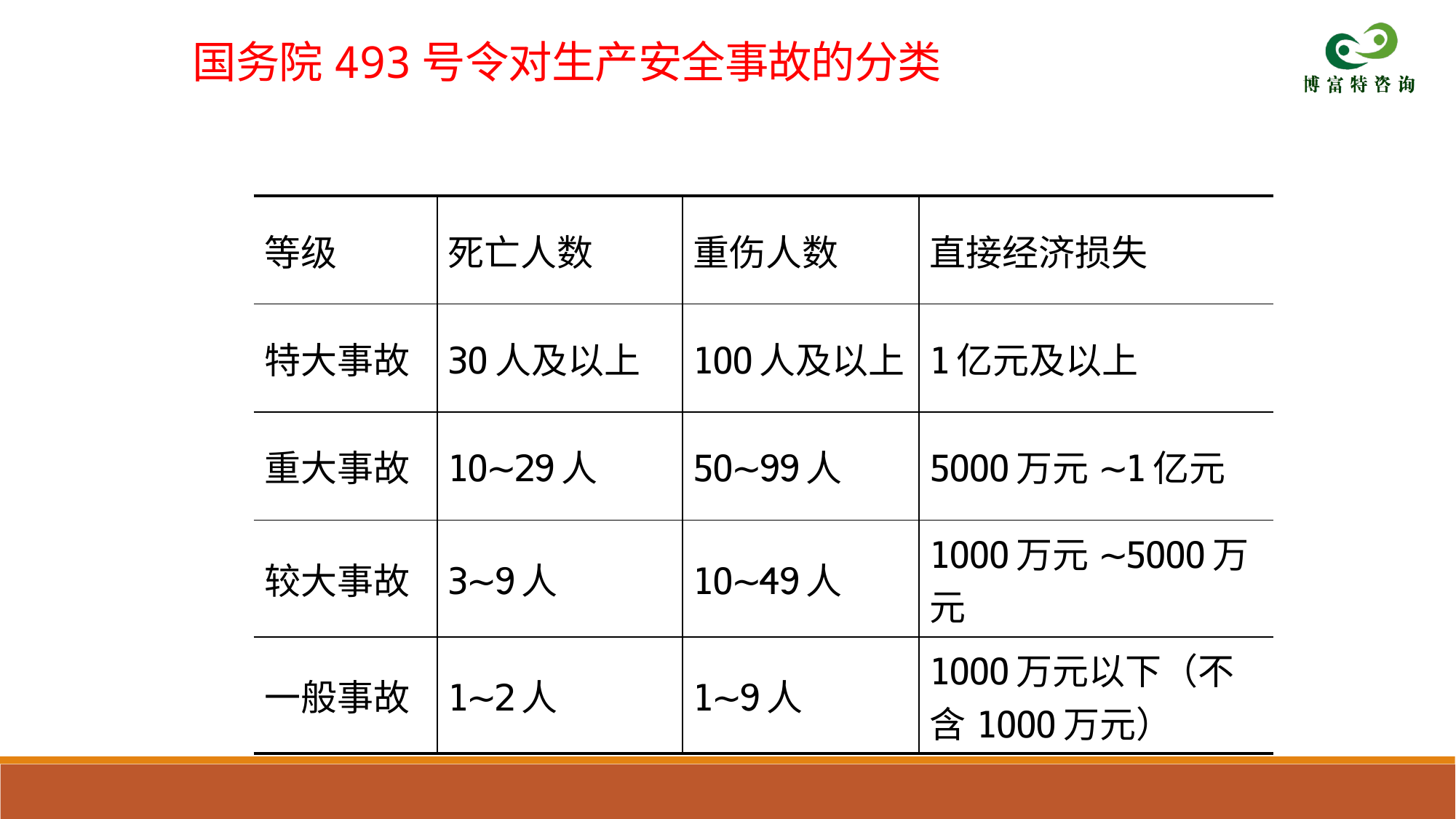

国务院493号令对生产安全事故的分类
| 等级 | 死亡人数 | 重伤人数 | 直接经济损失 |
| --- | --- | --- | --- |
| 特大事故 | 30人及以上 | 100人及以上 | 1亿元及以上 |
| 重大事故 | 10~29人 | 50~99人 | 5000万元~1亿元 |
| 较大事故 | 3~9人 | 10~49人 | 1000万元~5000万元 |
| 一般事故 | 1~2人 | 1~9人 | 1000万元以下（不含1000万元） |